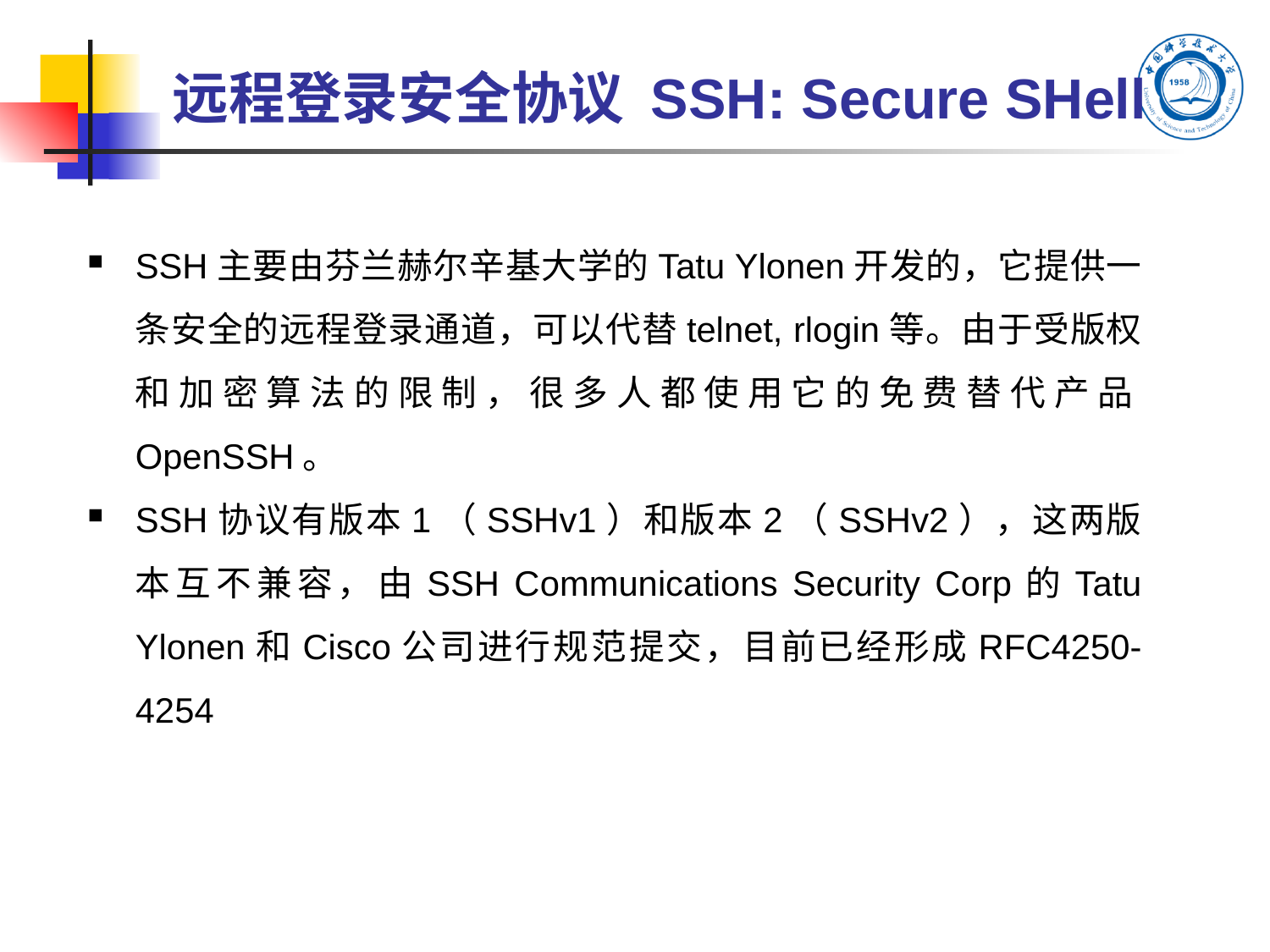

# 远程登录安全协议 SSH: Secure SHell
SSH主要由芬兰赫尔辛基大学的Tatu Ylonen开发的，它提供一条安全的远程登录通道，可以代替telnet, rlogin等。由于受版权和加密算法的限制，很多人都使用它的免费替代产品OpenSSH。
SSH协议有版本1（SSHv1）和版本2（SSHv2），这两版本互不兼容，由SSH Communications Security Corp的Tatu Ylonen和Cisco公司进行规范提交，目前已经形成RFC4250-4254